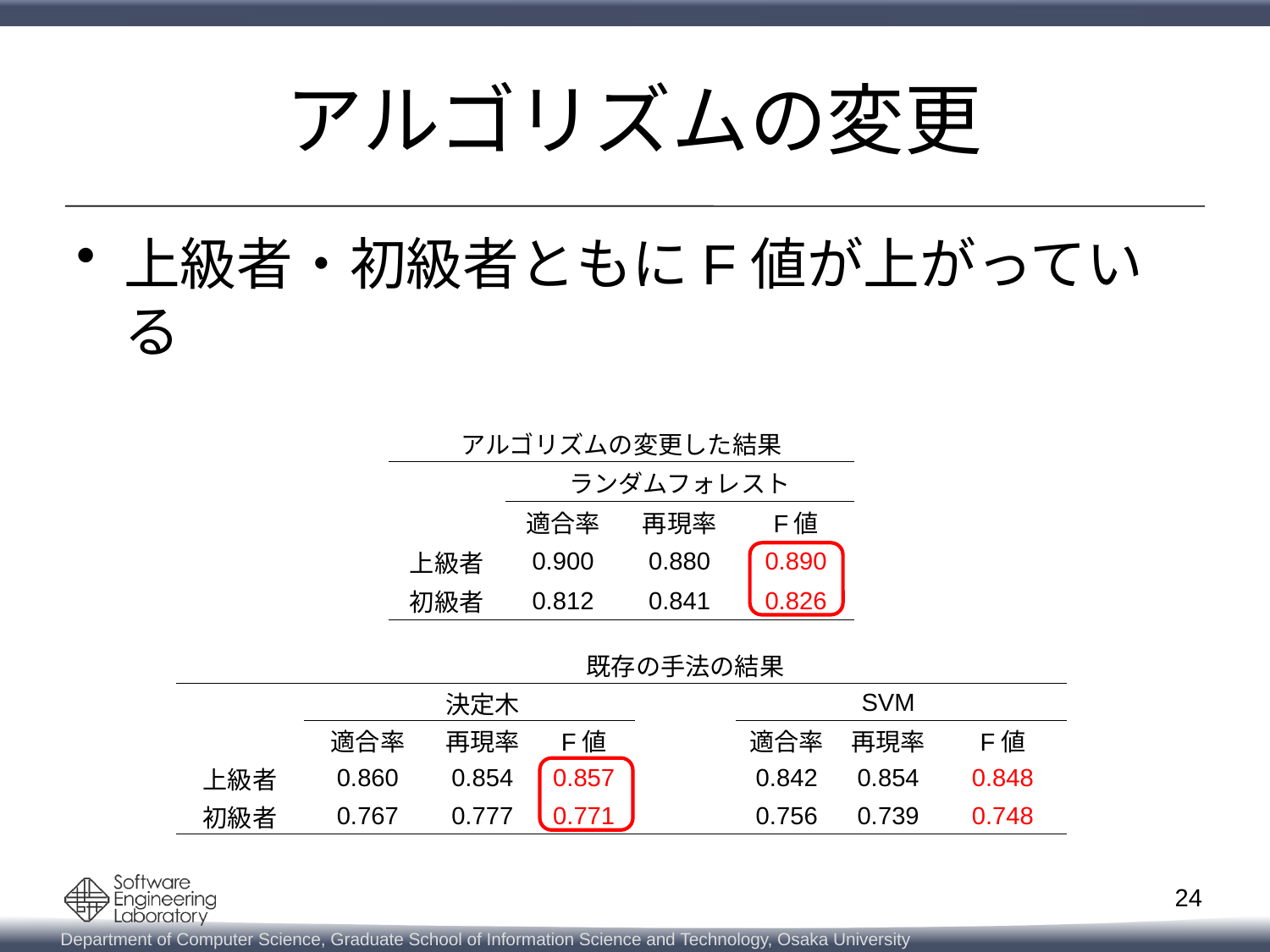

# アルゴリズムの変更
上級者・初級者ともにF値が上がっている

| アルゴリズムの変更した結果 |  |  |  |
| --- | --- | --- | --- |
|  | ランダムフォレスト |  |  |
|  | 適合率 | 再現率 | F値 |
| 上級者 | 0.900 | 0.880 | 0.890 |
| 初級者 | 0.812 | 0.841 | 0.826 |

|  |  | 既存の手法の結果 |  |  |  |  |  |
| --- | --- | --- | --- | --- | --- | --- | --- |
|  |  | 決定木 |  |  |  | SVM |  |
|  | 適合率 | 再現率 | F値 |  | 適合率 | 再現率 | F値 |
| 上級者 | 0.860 | 0.854 | 0.857 |  | 0.842 | 0.854 | 0.848 |
| 初級者 | 0.767 | 0.777 | 0.771 |  | 0.756 | 0.739 | 0.748 |

24